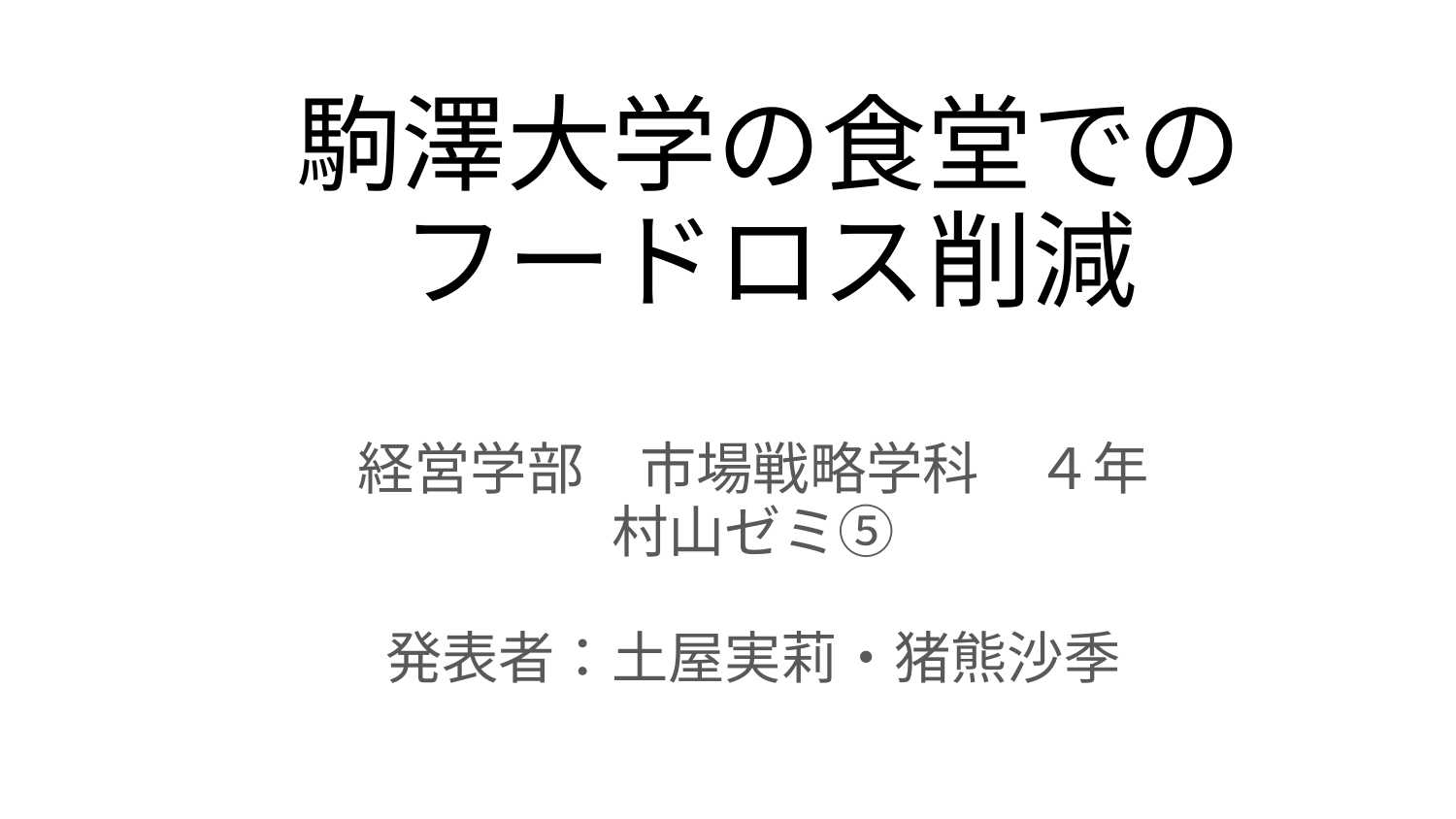

# 駒澤大学の食堂での
フードロス削減
経営学部　市場戦略学科　４年
村山ゼミ⑤

発表者：土屋実莉・猪熊沙季